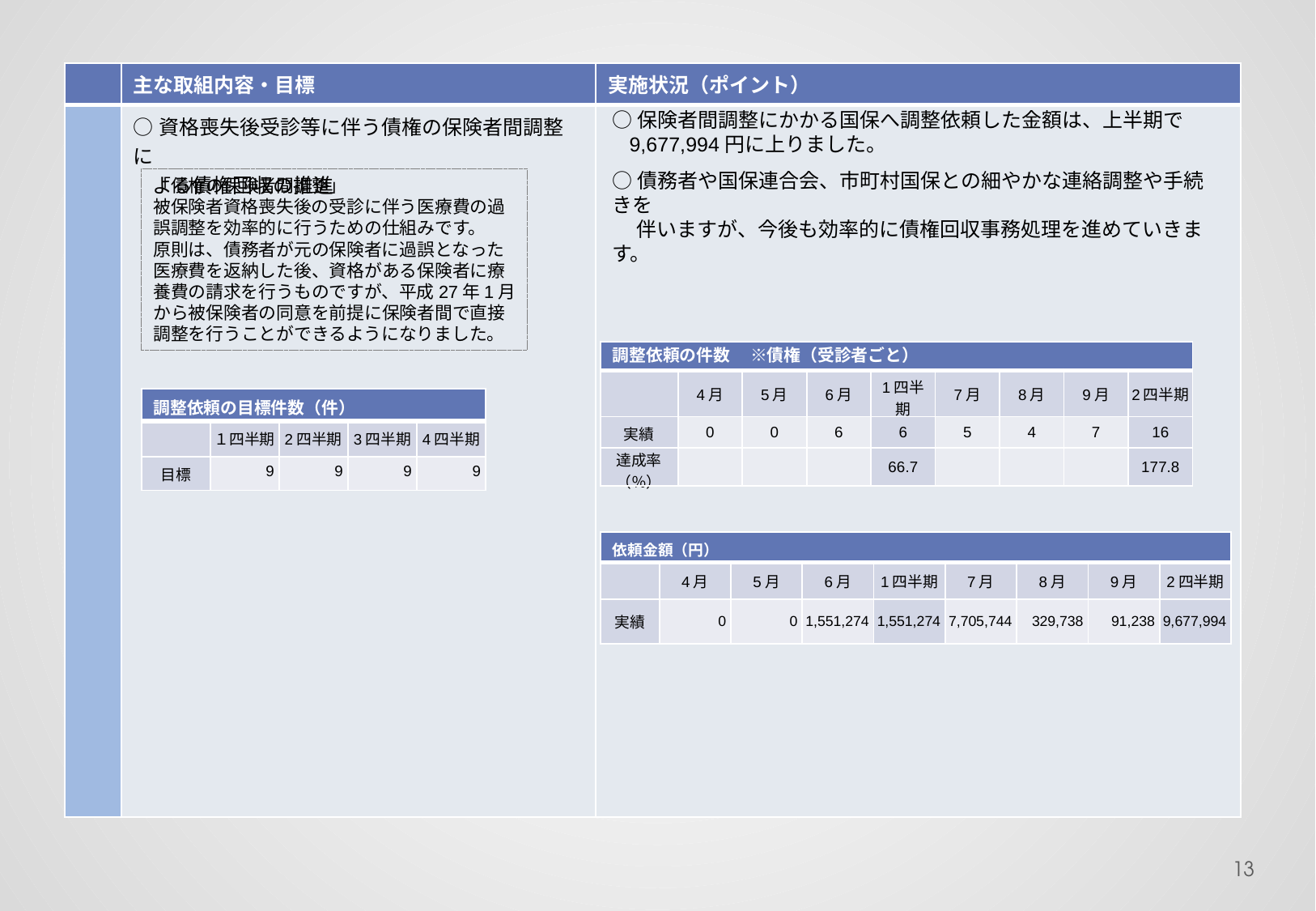

|  | 主な取組内容・目標 | 実施状況（ポイント） |
| --- | --- | --- |
|  | ○資格喪失後受診等に伴う債権の保険者間調整に よる債権回収の推進 |  |
○保険者間調整にかかる国保へ調整依頼した金額は、上半期で
   9,677,994円に上りました。

○債務者や国保連合会、市町村国保との細やかな連絡調整や手続きを
　 伴いますが、今後も効率的に債権回収事務処理を進めていきます。
「債権の保険者間調整」
被保険者資格喪失後の受診に伴う医療費の過誤調整を効率的に行うための仕組みです。
原則は、債務者が元の保険者に過誤となった医療費を返納した後、資格がある保険者に療養費の請求を行うものですが、平成27年1月から被保険者の同意を前提に保険者間で直接調整を行うことができるようになりました。
| 調整依頼の件数　 ※債権（受診者ごと） |  |  |  |  |  |  |  |  |
| --- | --- | --- | --- | --- | --- | --- | --- | --- |
|  | 4月 | 5月 | 6月 | 1四半期 | 7月 | 8月 | 9月 | 2四半期 |
| 実績 | 0 | 0 | 6 | 6 | 5 | 4 | 7 | 16 |
| 達成率（％） |  |  |  | 66.7 |  |  |  | 177.8 |
| 調整依頼の目標件数（件） |  |  |  |  |
| --- | --- | --- | --- | --- |
|  | １四半期 | 2四半期 | 3四半期 | 4四半期 |
| 目標 | 9 | 9 | 9 | 9 |
| 依頼金額（円） |  |  |  |  |  |  |  |  |
| --- | --- | --- | --- | --- | --- | --- | --- | --- |
|  | 4月 | 5月 | 6月 | 1四半期 | 7月 | 8月 | 9月 | 2四半期 |
| 実績 | 0 | 0 | 1,551,274 | 1,551,274 | 7,705,744 | 329,738 | 91,238 | 9,677,994 |
13